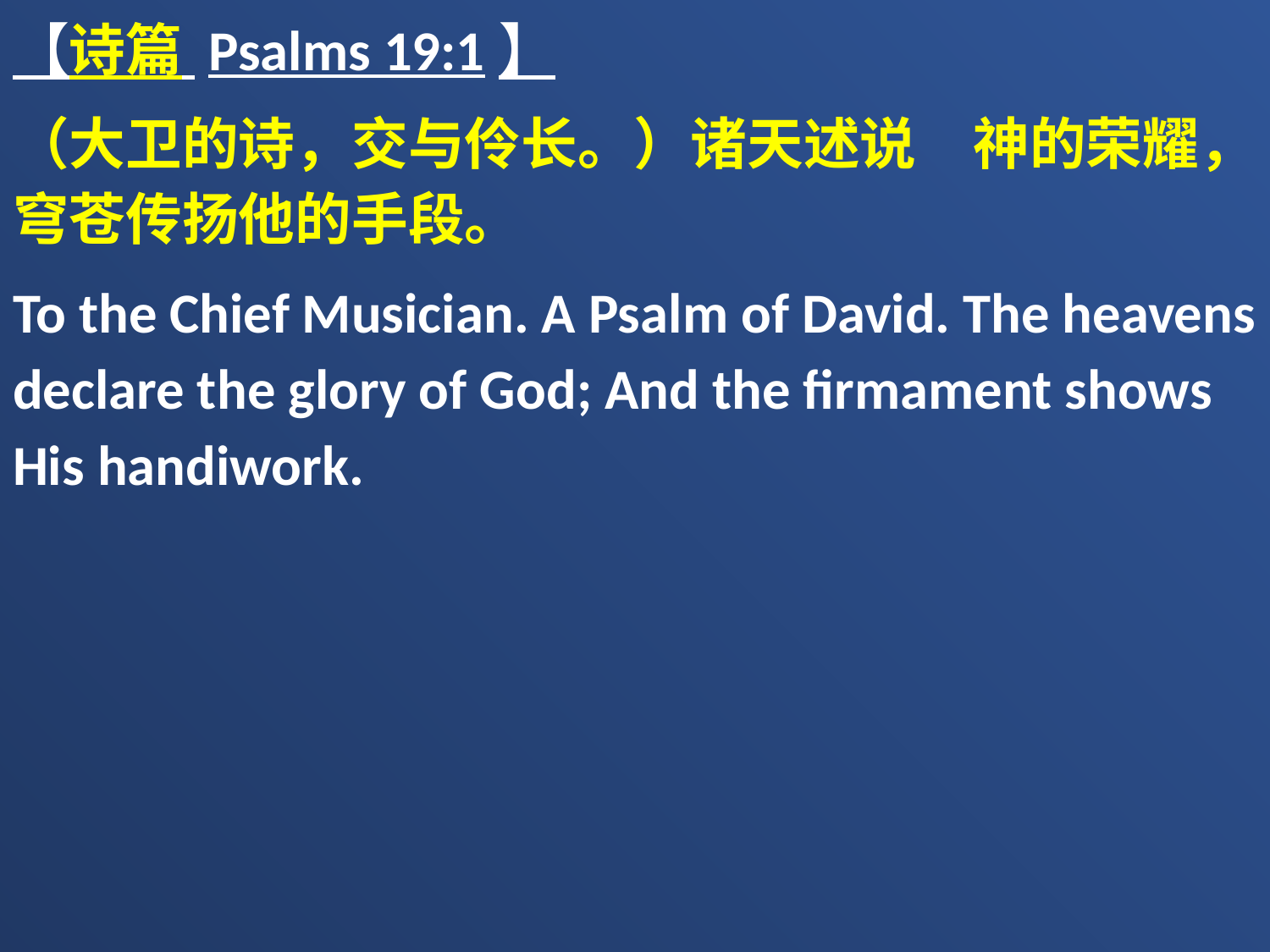

【诗篇 Psalms 19:1】
（大卫的诗，交与伶长。）诸天述说　神的荣耀，穹苍传扬他的手段。
To the Chief Musician. A Psalm of David. The heavens declare the glory of God; And the firmament shows His handiwork.